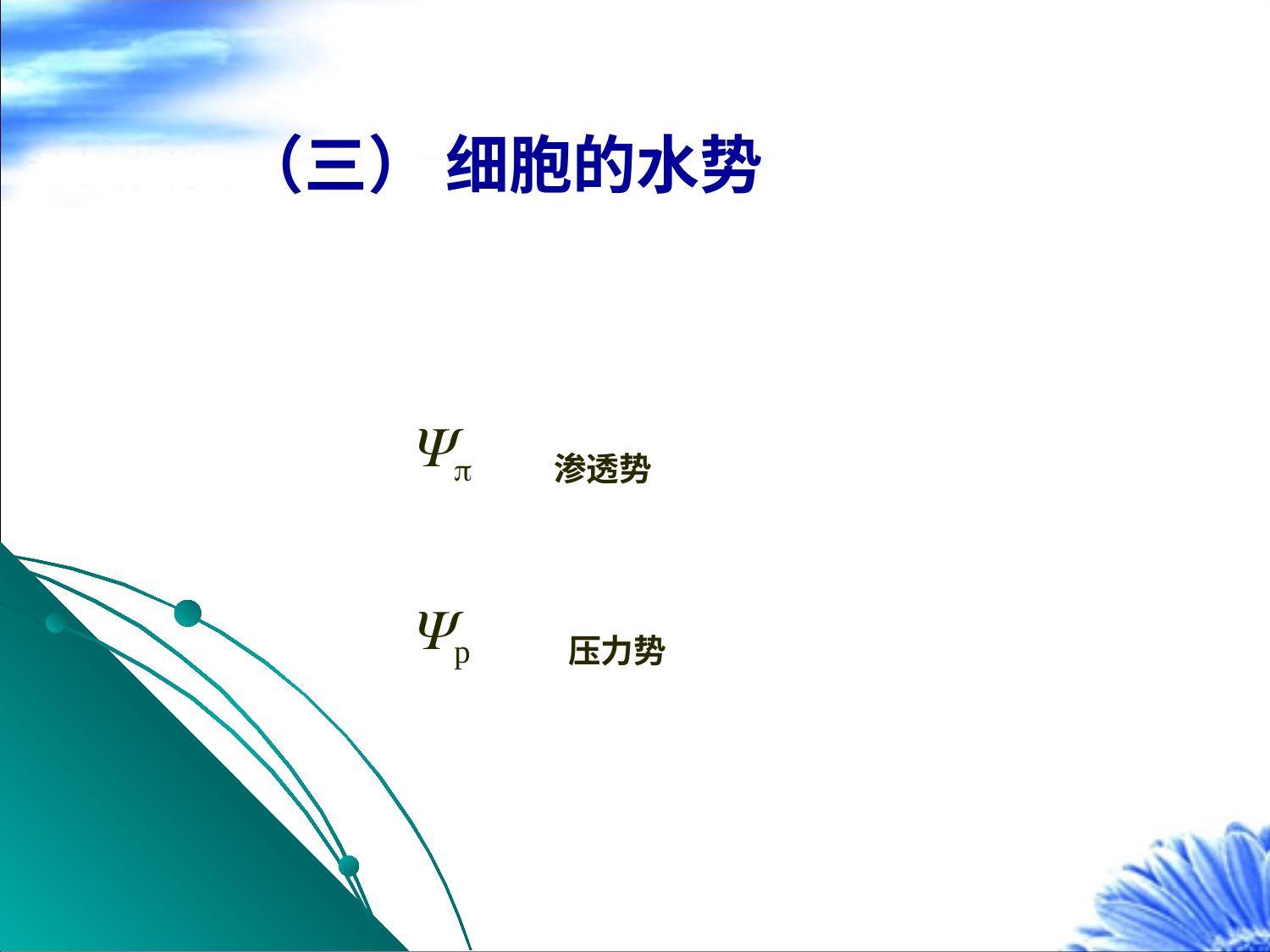

（三） 细胞的水势
 ψ w= ψ π  + ψ p + ψ g+Ψm

Ψπ    渗透势
Ψp    压力势